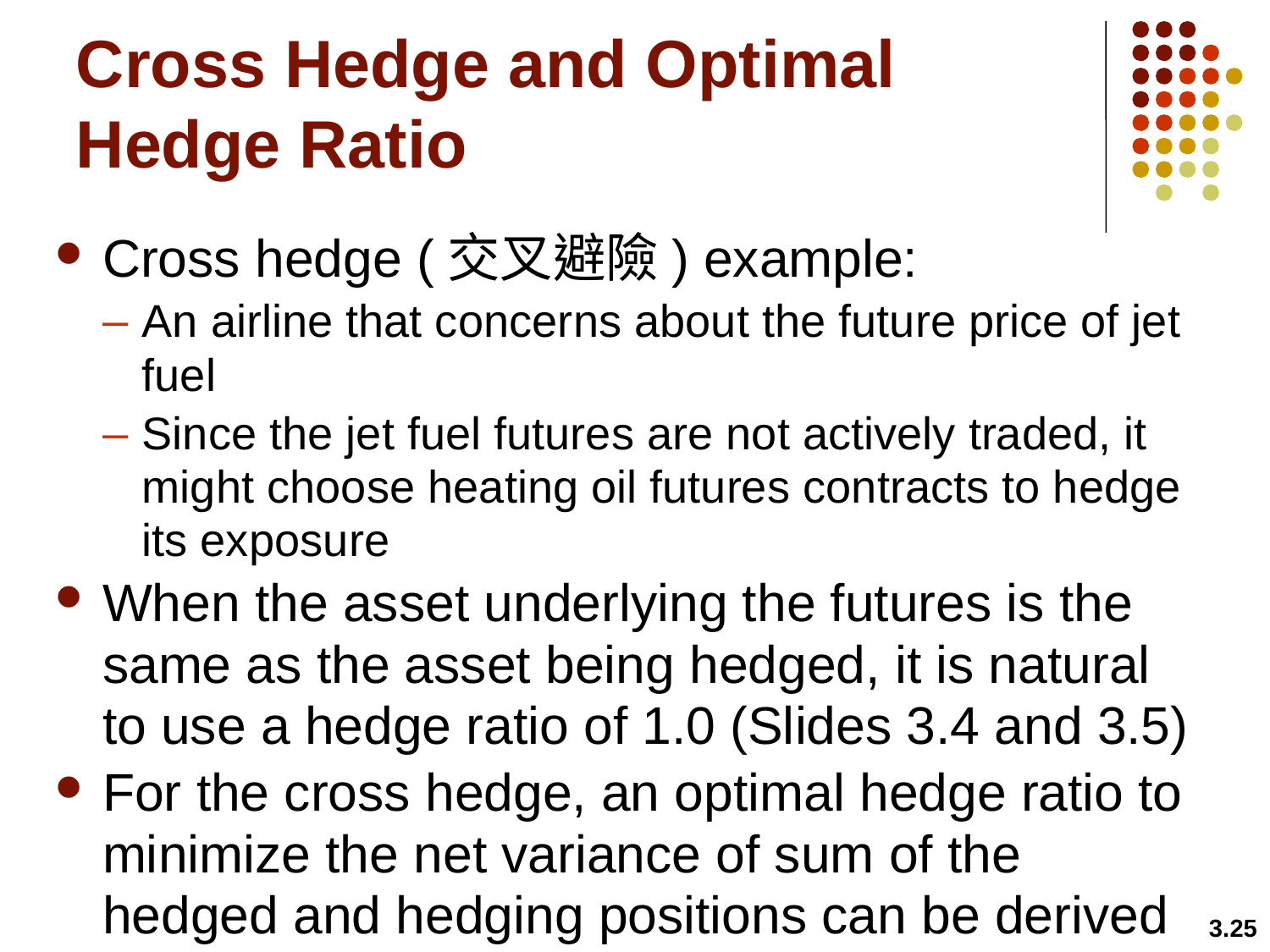

# Cross Hedge and Optimal Hedge Ratio
Cross hedge (交叉避險) example:
An airline that concerns about the future price of jet fuel
Since the jet fuel futures are not actively traded, it might choose heating oil futures contracts to hedge its exposure
When the asset underlying the futures is the same as the asset being hedged, it is natural to use a hedge ratio of 1.0 (Slides 3.4 and 3.5)
For the cross hedge, an optimal hedge ratio to minimize the net variance of sum of the hedged and hedging positions can be derived
3.25